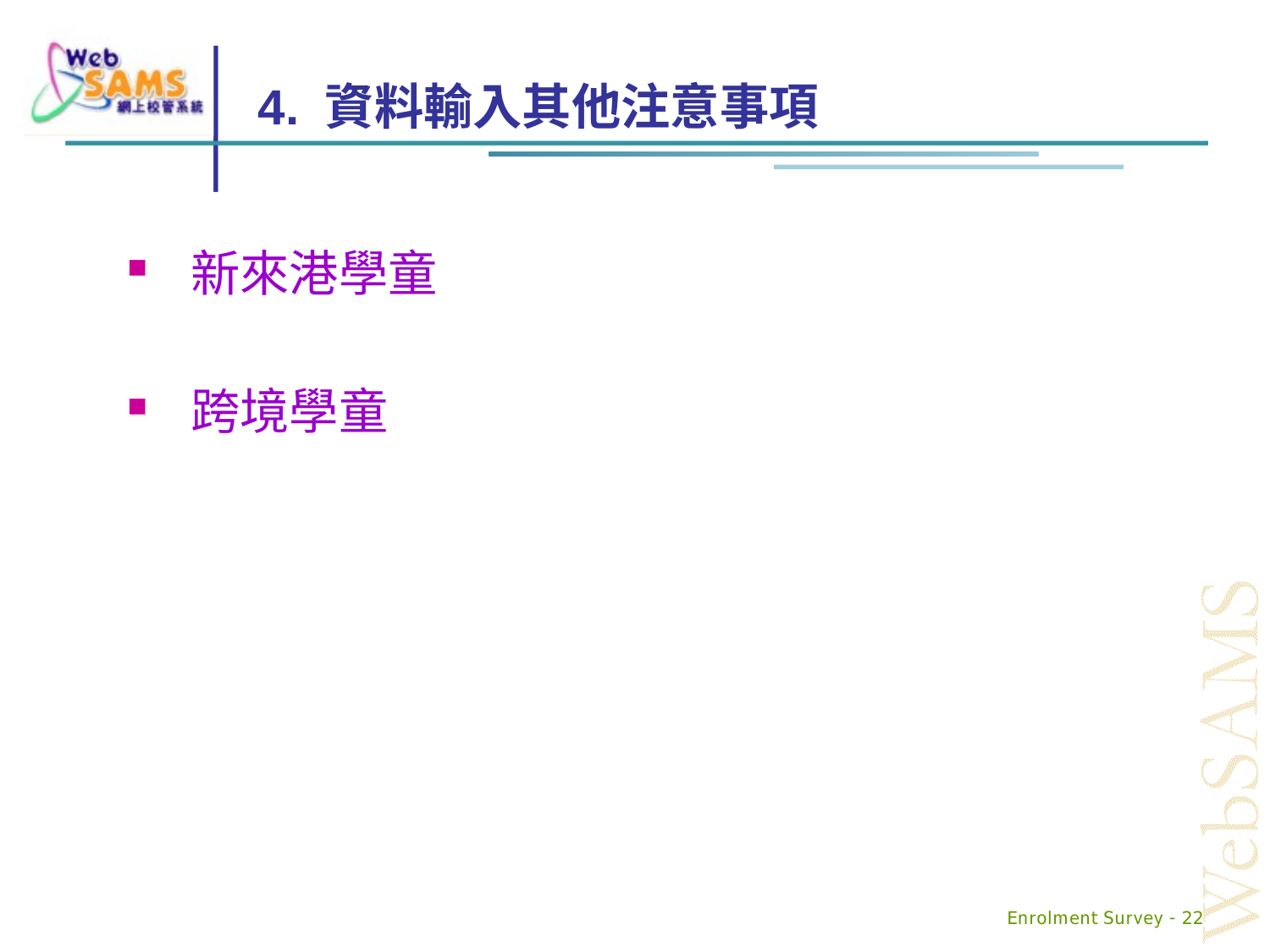

# 4. 資料輸入其他注意事項
新來港學童

跨境學童

Enrolment Survey - 22